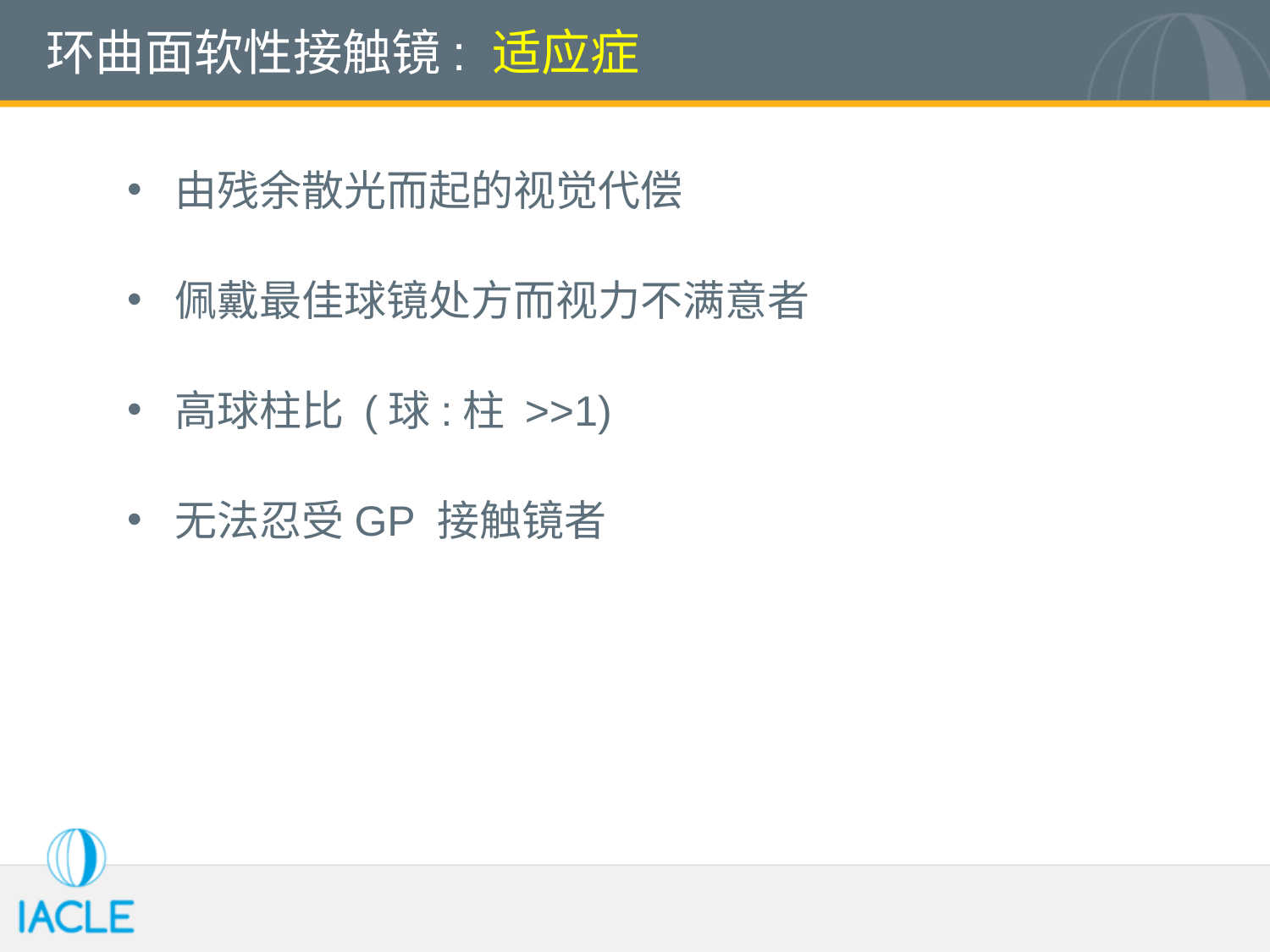

# 环曲面软性接触镜: 适应症

由残余散光而起的视觉代偿
佩戴最佳球镜处方而视力不满意者
高球柱比 (球:柱 >>1)
无法忍受GP 接触镜者